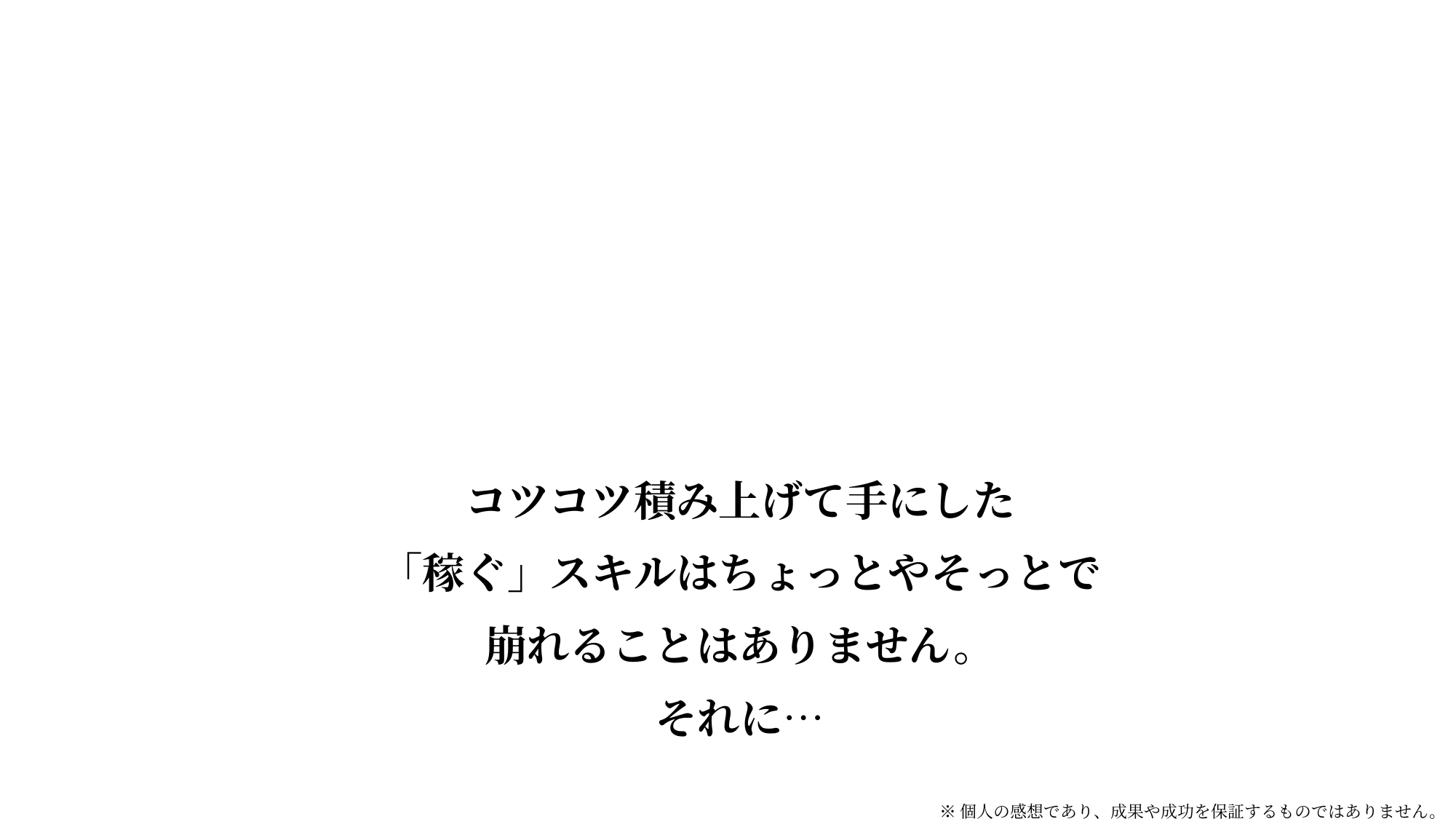

コツコツ積み上げて手にした
「稼ぐ」スキルはちょっとやそっとで
崩れることはありません。
それに…
※個人の感想であり、成果や成功を保証するものではありません。